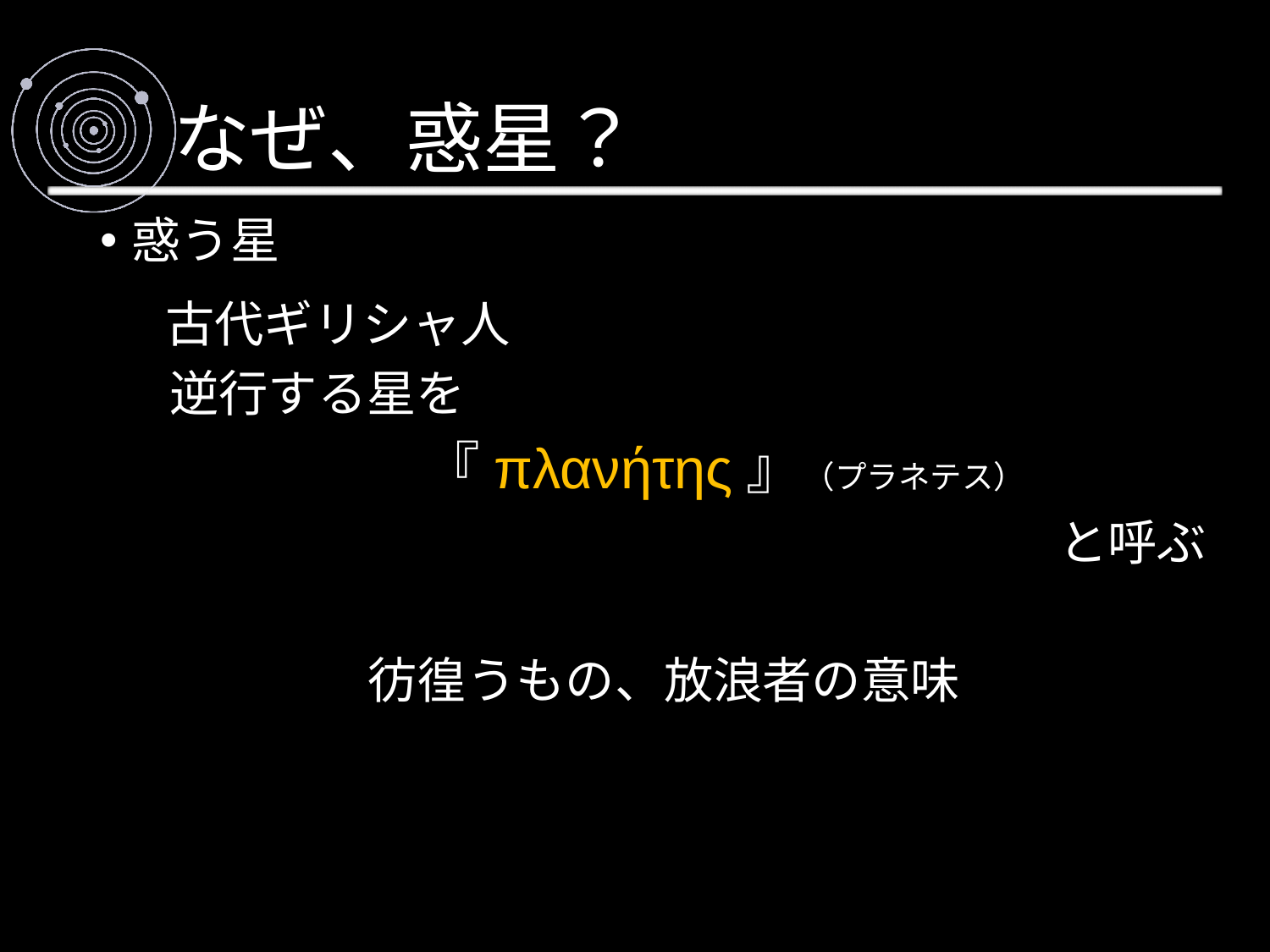

なぜ、惑星？

惑う星
古代ギリシャ人
逆行する星を
		『πλανήτης』（プラネテス）
							と呼ぶ

彷徨うもの、放浪者の意味